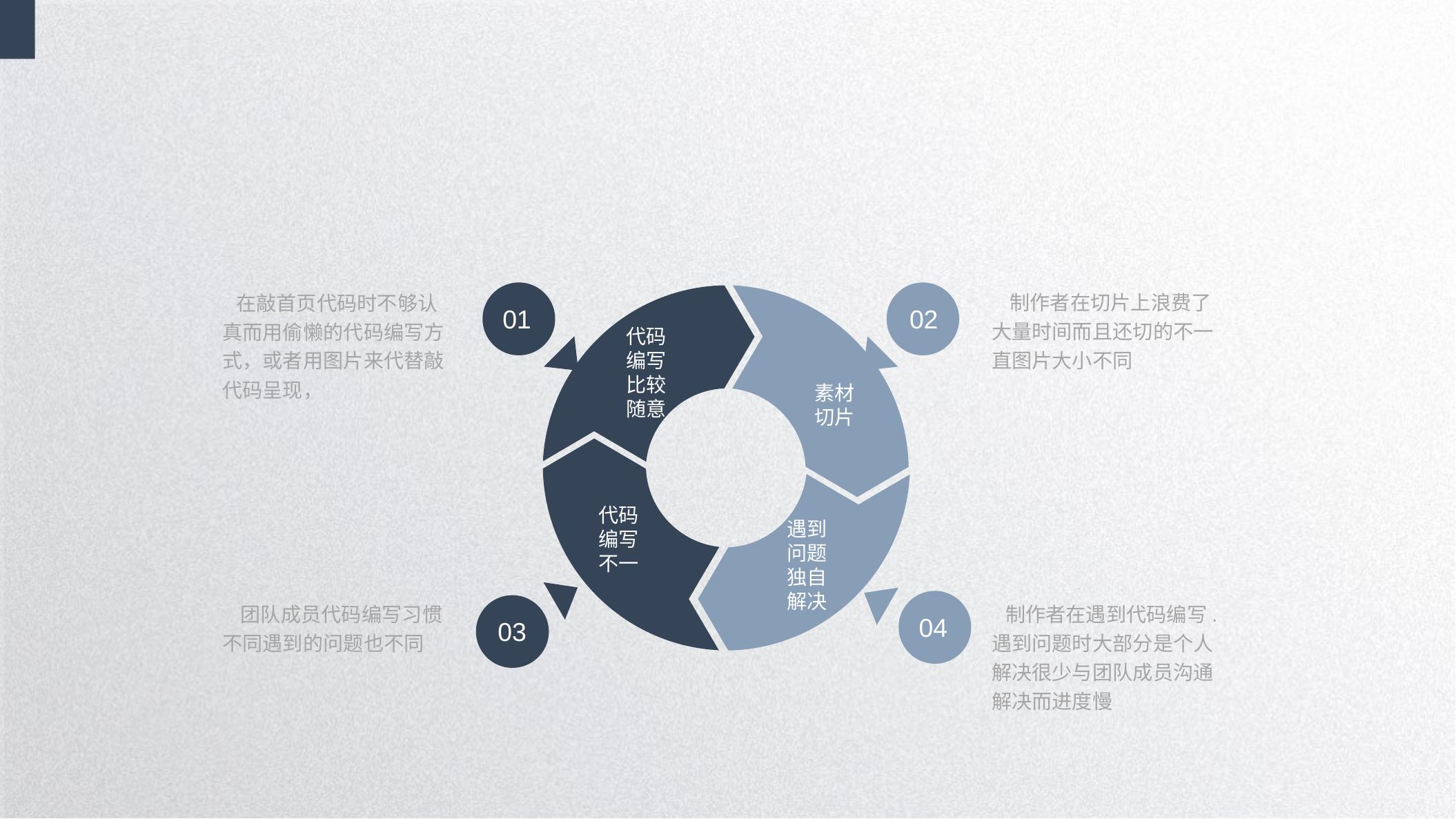

制作者在切片上浪费了大量时间而且还切的不一直图片大小不同

  在敲首页代码时不够认真而用偷懒的代码编写方式，或者用图片来代替敲代码呈现，
01
02
代码编写比较随意
素材切片

代码编写不一
遇到问题独自解决

   团队成员代码编写习惯不同遇到的问题也不同
  制作者在遇到代码编写.遇到问题时大部分是个人解决很少与团队成员沟通解决而进度慢
04
03